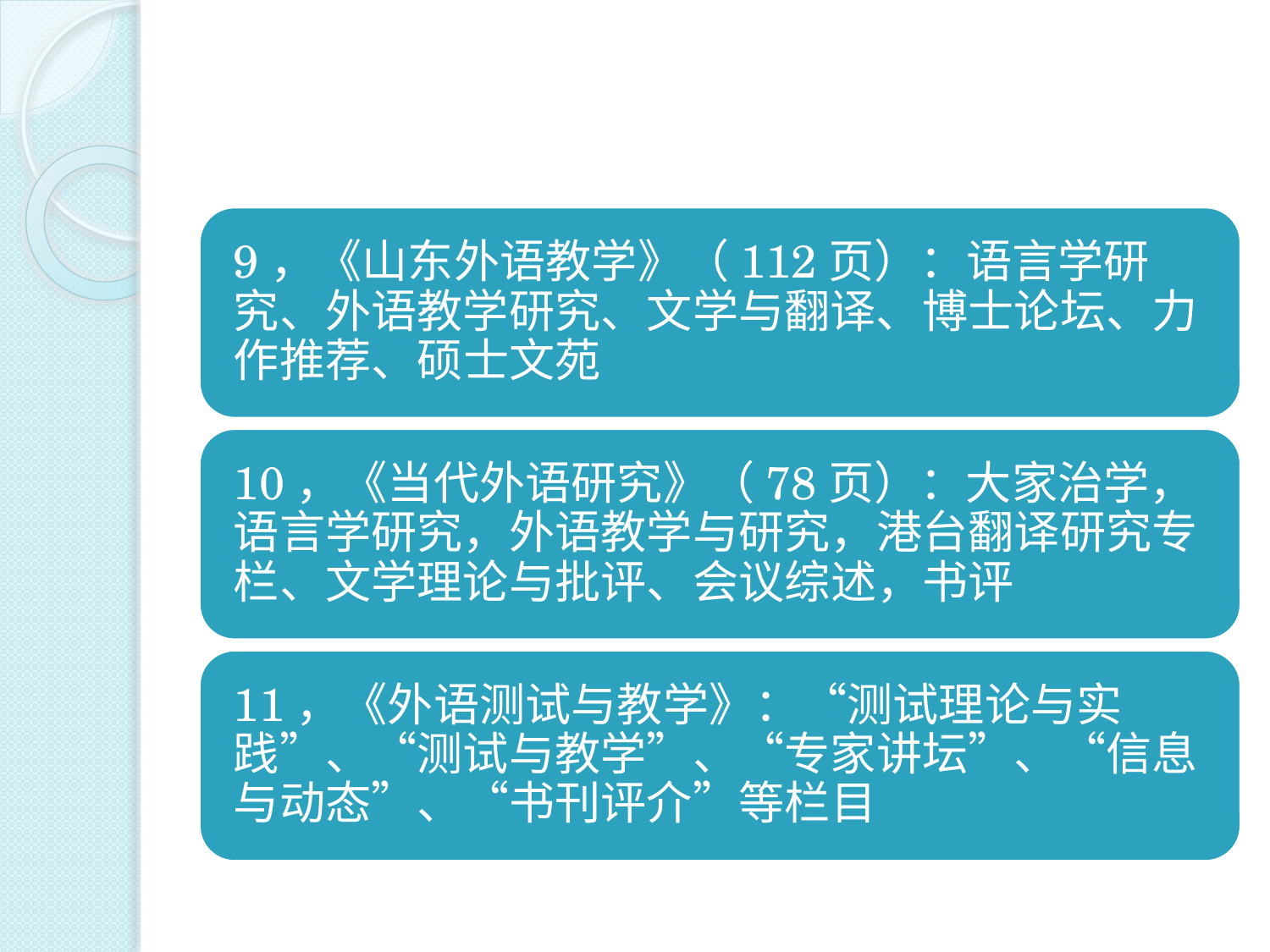

#
9，《山东外语教学》（112页）：语言学研究、外语教学研究、文学与翻译、博士论坛、力作推荐、硕士文苑
10，《当代外语研究》（78页）：大家治学，语言学研究，外语教学与研究，港台翻译研究专栏、文学理论与批评、会议综述，书评
11，《外语测试与教学》：“测试理论与实践”、“测试与教学”、“专家讲坛”、“信息与动态”、“书刊评介”等栏目